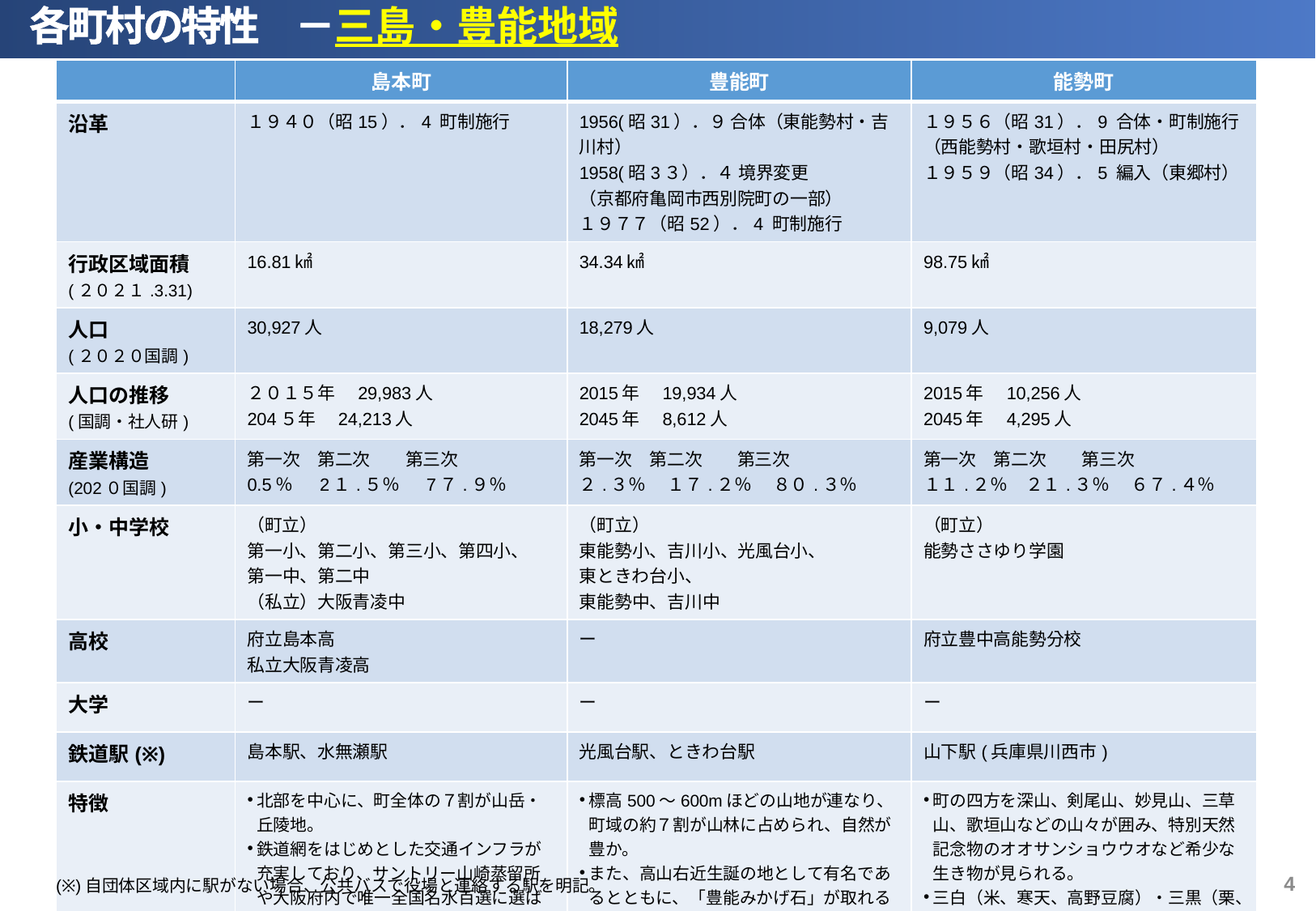

各町村の特性　－三島・豊能地域

|  | 島本町 | 豊能町 | 能勢町 |
| --- | --- | --- | --- |
| 沿革 | １９４０（昭15）．4 町制施行 | 1956(昭31）．９ 合体（東能勢村・吉川村） 1958(昭3３）．４ 境界変更 （京都府亀岡市西別院町の一部） １９７７（昭52）．4 町制施行 | １９５６（昭31）．9 合体・町制施行 （西能勢村・歌垣村・田尻村） １９５９（昭34）．5 編入（東郷村） |
| 行政区域面積 (２０２１.3.31) | 16.81㎢ | 34.34㎢ | 98.75㎢ |
| 人口 (２０２０国調) | 30,927人 | 18,279人 | 9,079人 |
| 人口の推移 (国調・社人研) | ２０１５年　29,983人 204５年　24,213人 | 2015年　19,934人 2045年　8,612人 | 2015年　10,256人 2045年　4,295人 |
| 産業構造 (202０国調) | 第一次　第二次　　第三次 0.5％　 2１.５％　 7７.９％ | 第一次　第二次　　第三次 ２.３％　 １７.２％　 ８０.３％ | 第一次　第二次　　第三次 １１.２％　２１.３％　 ６７.４％ |
| 小・中学校 | （町立） 第一小、第二小、第三小、第四小、 第一中、第二中 （私立）大阪青凌中 | （町立） 東能勢小、吉川小、光風台小、 東ときわ台小、 東能勢中、吉川中 | （町立） 能勢ささゆり学園 |
| 高校 | 府立島本高 私立大阪青凌高 | ー | 府立豊中高能勢分校 |
| 大学 | ー | ー | ー |
| 鉄道駅(※) | 島本駅、水無瀬駅 | 光風台駅、ときわ台駅 | 山下駅(兵庫県川西市) |
| 特徴 | 北部を中心に、町全体の７割が山岳・丘陵地。 鉄道網をはじめとした交通インフラが充実しており、サントリー山崎蒸留所や大阪府内で唯一全国名水百選に選ばれた離宮の水など、観光資源が豊富な地域。 | 標高500～600mほどの山地が連なり、町域の約７割が山林に占められ、自然が豊か。 また、高山右近生誕の地として有名であるとともに、「豊能みかげ石」が取れる石の町として、史跡や石仏など歴史文化資源も豊富。 | 町の四方を深山、剣尾山、妙見山、三草山、歌垣山などの山々が囲み、特別天然記念物のオオサンショウウオなど希少な生き物が見られる。 三白（米、寒天、高野豆腐）・三黒（栗、炭、牛）などの生産地で知られ、特に能勢栗が食の魅力として代表的。500～600mほどの山地が連なり、町域の約8割が山林に占められ、自然が豊か。 |
4
(※)自団体区域内に駅がない場合、公共バスで役場と連絡する駅を明記。